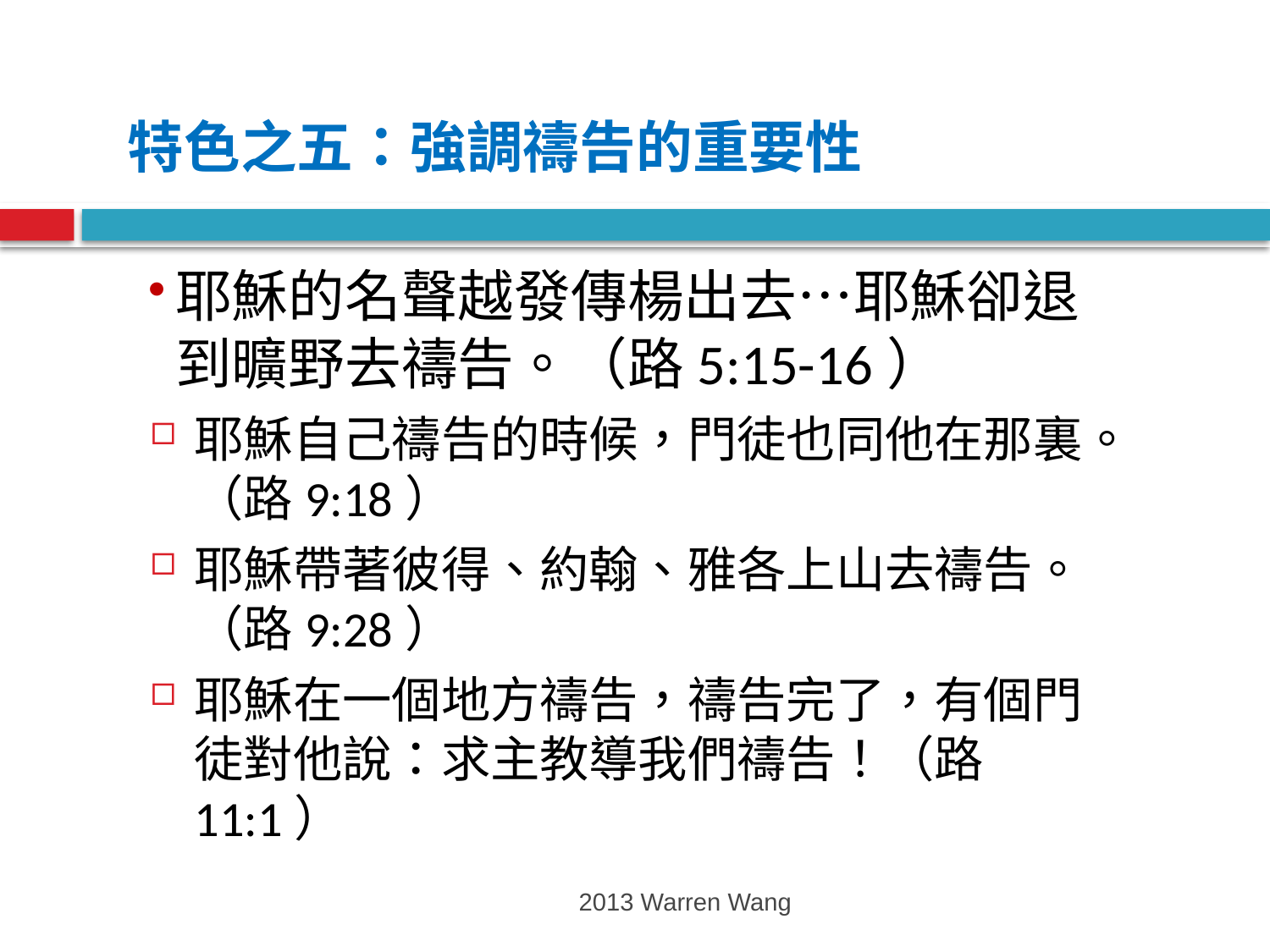

特色之五：強調禱告的重要性
耶穌的名聲越發傳楊出去…耶穌卻退到曠野去禱告。（路5:15-16）
耶穌自己禱告的時候，門徒也同他在那裏。（路9:18）
耶穌帶著彼得、約翰、雅各上山去禱告。（路9:28）
耶穌在一個地方禱告，禱告完了，有個門徒對他說：求主教導我們禱告！（路11:1）
2013 Warren Wang